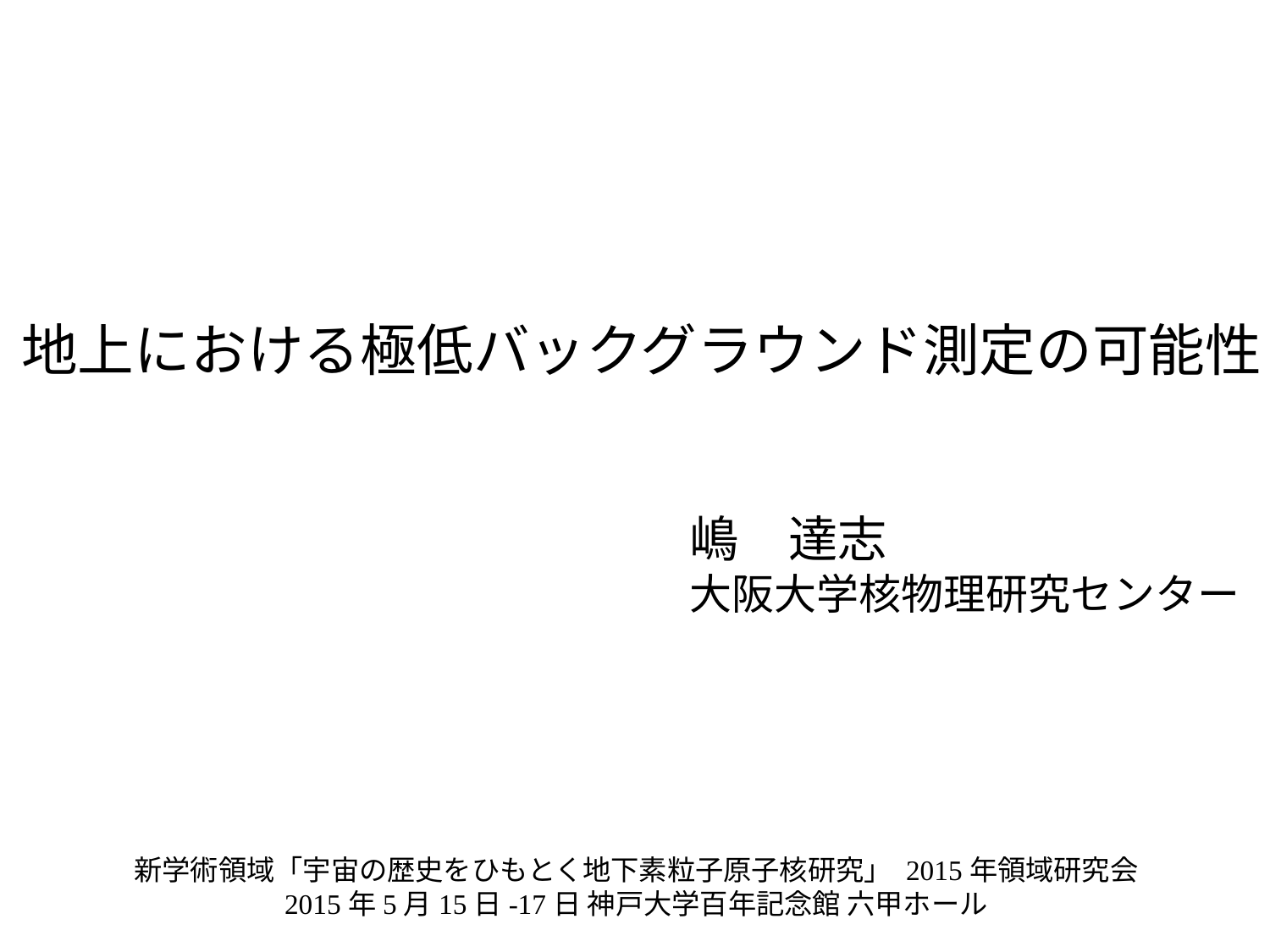

地上における極低バックグラウンド測定の可能性
嶋　達志
大阪大学核物理研究センター
新学術領域「宇宙の歴史をひもとく地下素粒子原子核研究」 2015年領域研究会
2015年5月15日-17日 神戸大学百年記念館 六甲ホール